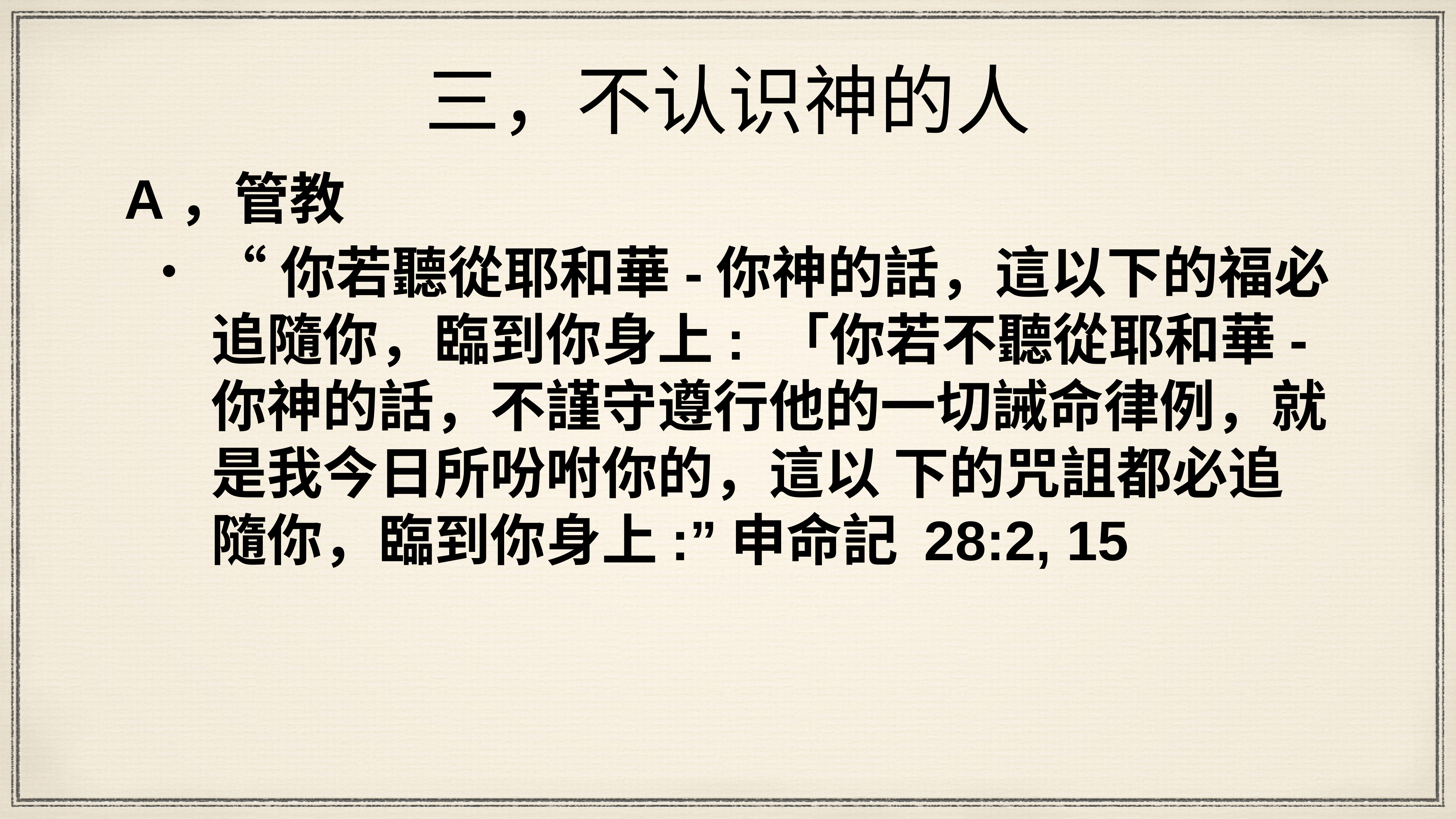

# 三，不认识神的人
A，管教
“你若聽從耶和華-你神的話，這以下的福必追隨你，臨到你身上: 「你若不聽從耶和華-你神的話，不謹守遵行他的一切誡命律例，就是我今日所吩咐你的，這以 下的咒詛都必追隨你，臨到你身上:”申命記 28:2, 15